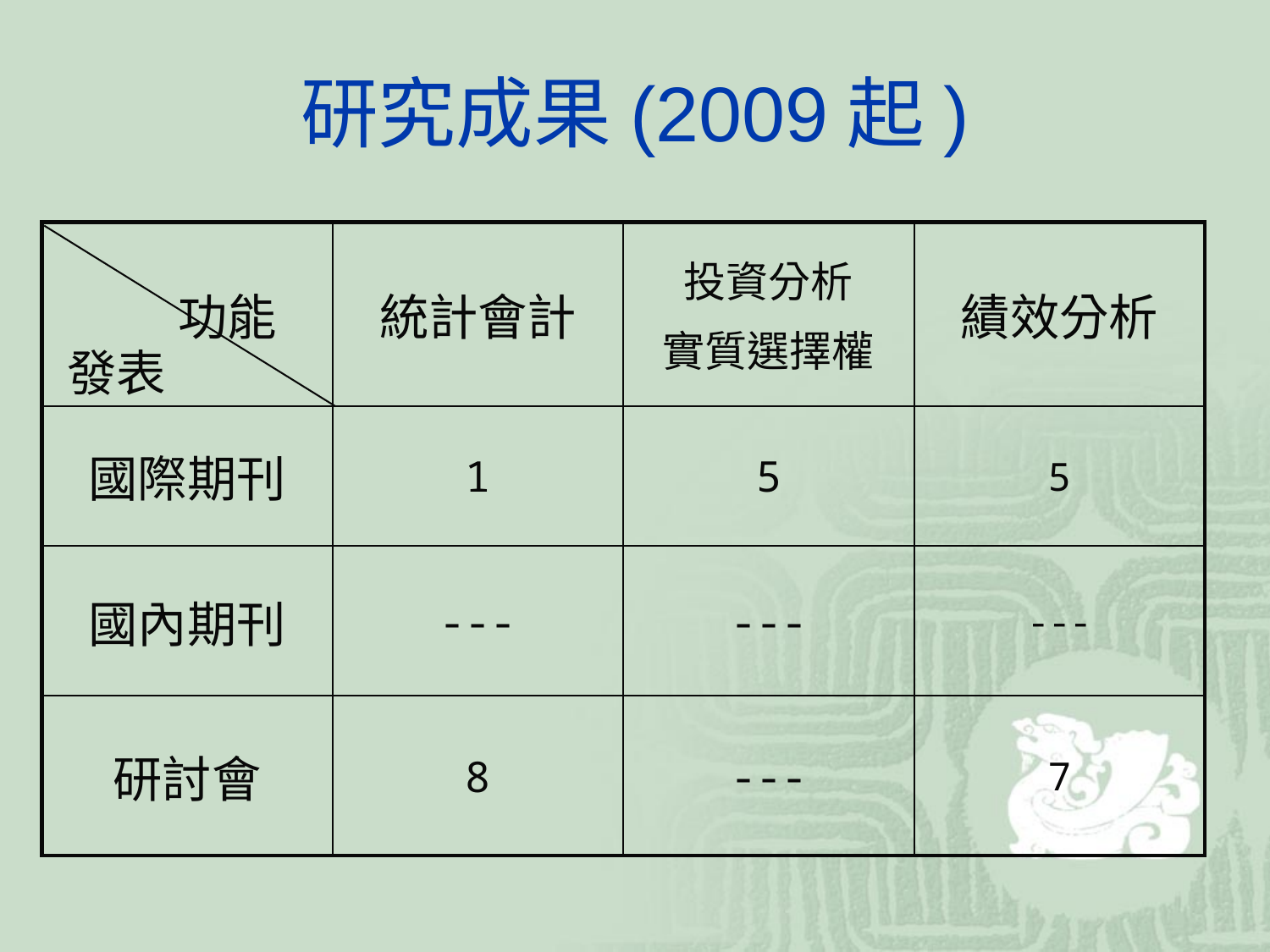

# 研究成果(2009起)
| 功能 | 統計會計 | 投資分析 實質選擇權 | 績效分析 |
| --- | --- | --- | --- |
| 國際期刊 | 1 | 5 | 5 |
| 國內期刊 | --- | --- | --- |
| 研討會 | 8 | --- | 7 |

發表